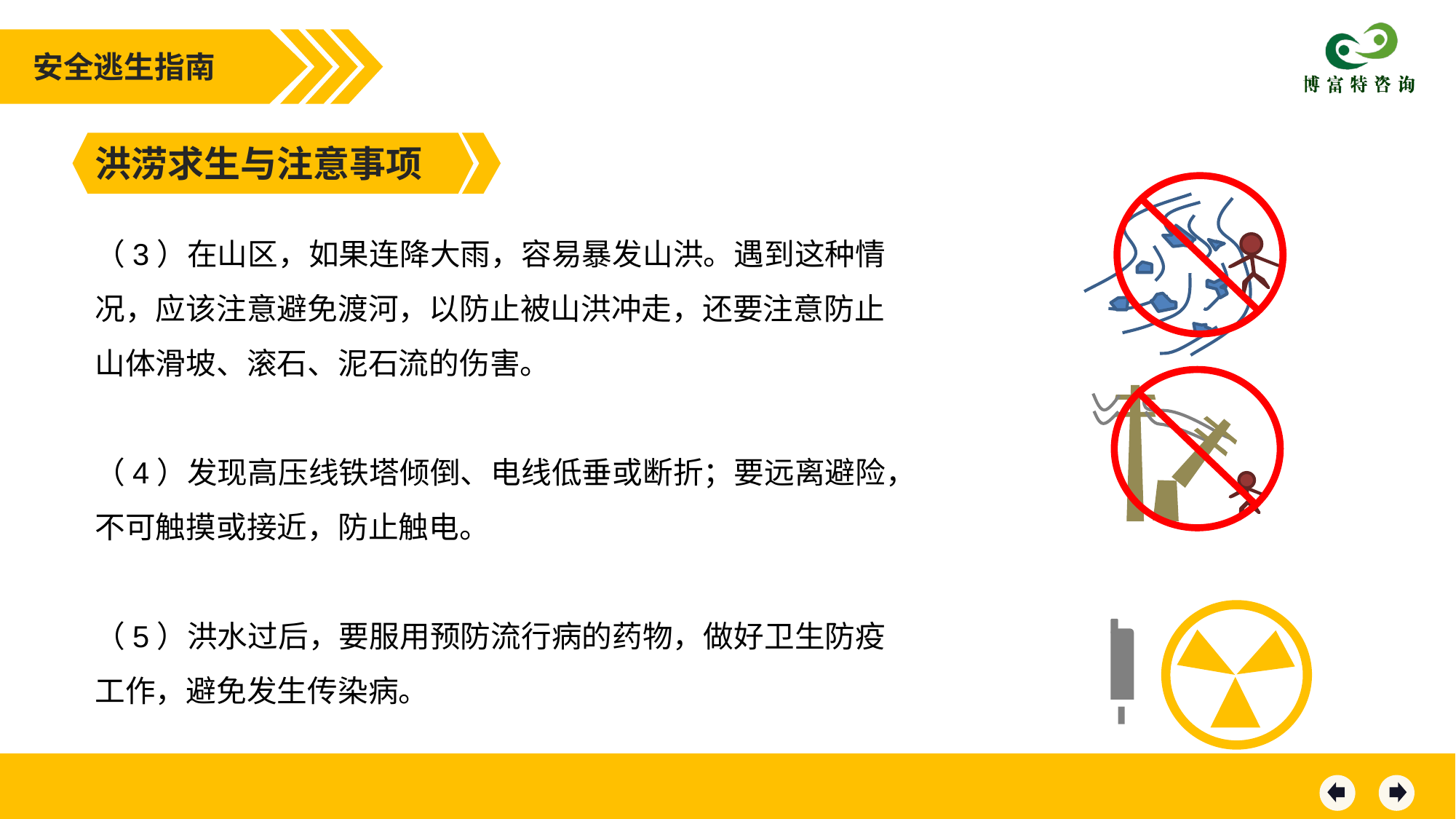

安全逃生指南

洪涝求生与注意事项

（3）在山区，如果连降大雨，容易暴发山洪。遇到这种情况，应该注意避免渡河，以防止被山洪冲走，还要注意防止山体滑坡、滚石、泥石流的伤害。

（4）发现高压线铁塔倾倒、电线低垂或断折；要远离避险，不可触摸或接近，防止触电。

（5）洪水过后，要服用预防流行病的药物，做好卫生防疫工作，避免发生传染病。